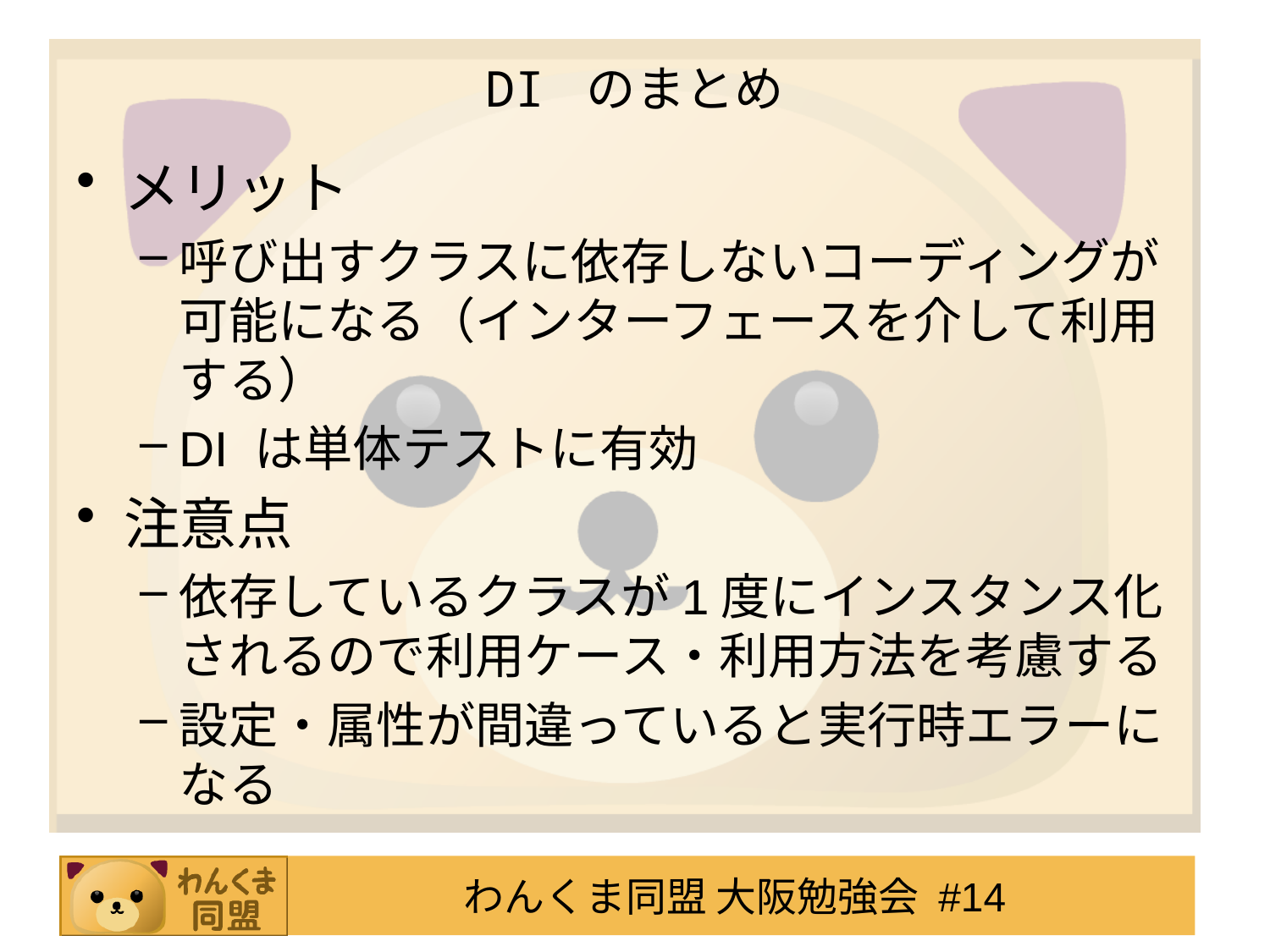

# DI のまとめ
メリット
呼び出すクラスに依存しないコーディングが可能になる（インターフェースを介して利用する）
DI は単体テストに有効
注意点
依存しているクラスが1度にインスタンス化されるので利用ケース・利用方法を考慮する
設定・属性が間違っていると実行時エラーになる